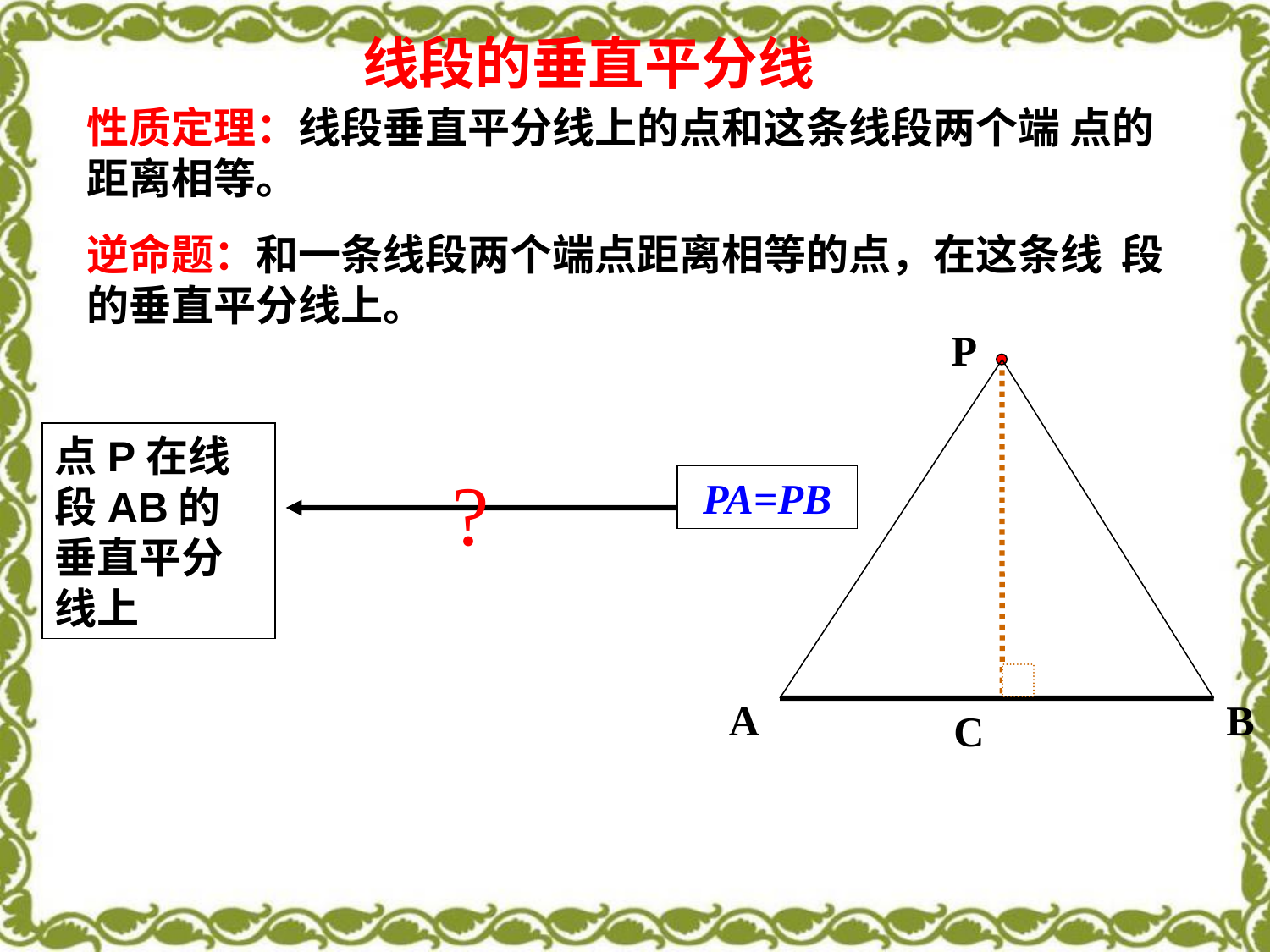

线段的垂直平分线
性质定理：线段垂直平分线上的点和这条线段两个端 点的距离相等。
逆命题：和一条线段两个端点距离相等的点，在这条线  段的垂直平分线上。
P

A
B

点P在线段AB的垂直平分线上
?
PA=PB

C